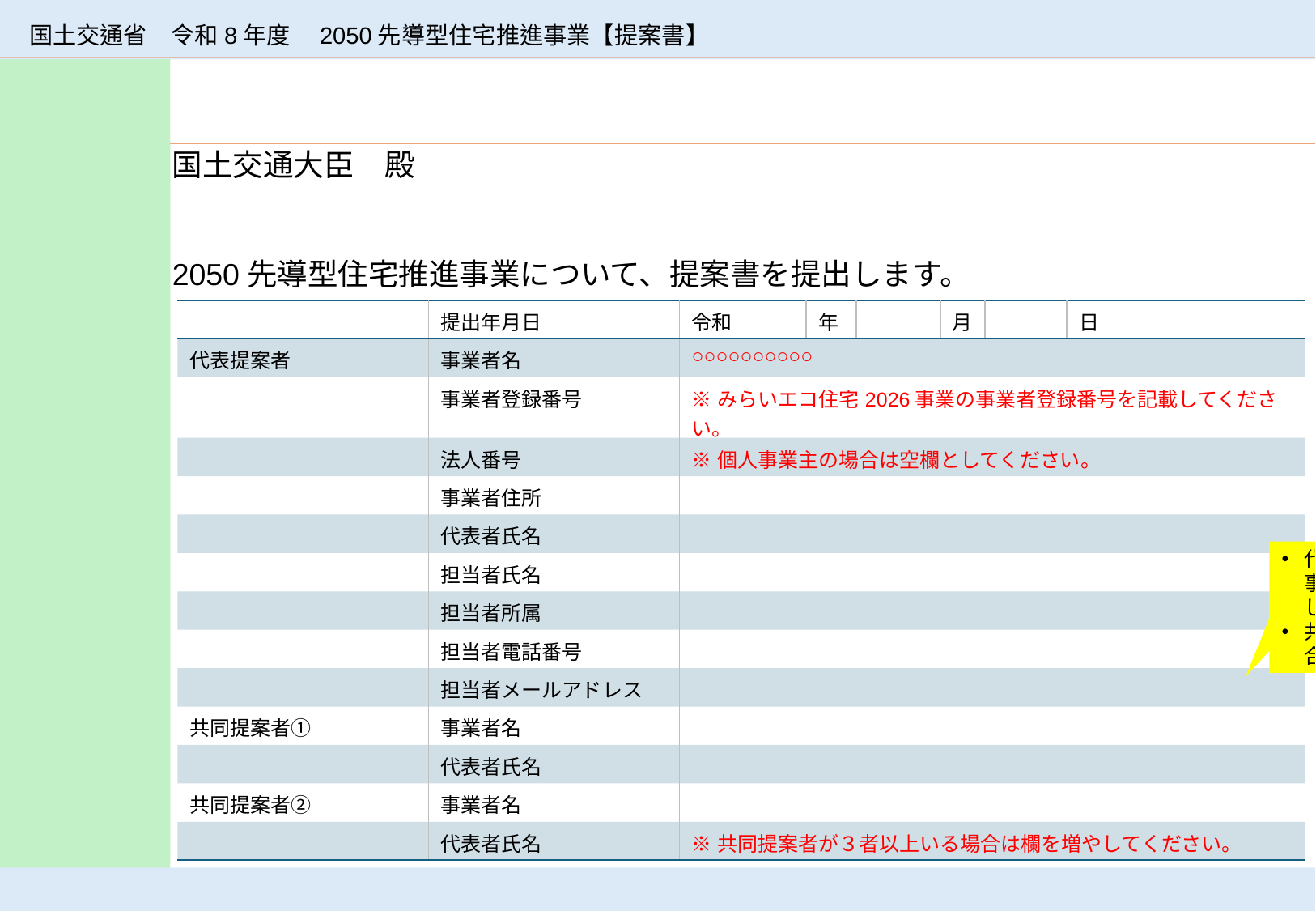

国土交通省　令和8年度　2050先導型住宅推進事業【提案書】
|  | 提出年月日 | 令和 | 年 |  | 月 |  | 日 |
| --- | --- | --- | --- | --- | --- | --- | --- |
| 代表提案者 | 事業者名 | ○○○○○○○○○○ |  |  |  |  |  |
|  | 事業者登録番号 | ※みらいエコ住宅2026事業の事業者登録番号を記載してください。 |  |  |  |  |  |
|  | 法人番号 | ※個人事業主の場合は空欄としてください。 |  |  |  |  |  |
|  | 事業者住所 |  |  |  |  |  |  |
|  | 代表者氏名 |  |  |  |  |  |  |
|  | 担当者氏名 |  |  |  |  |  |  |
|  | 担当者所属 |  |  |  |  |  |  |
|  | 担当者電話番号 |  |  |  |  |  |  |
|  | 担当者メールアドレス |  |  |  |  |  |  |
| 共同提案者① | 事業者名 |  |  |  |  |  |  |
|  | 代表者氏名 |  |  |  |  |  |  |
| 共同提案者② | 事業者名 |  |  |  |  |  |  |
|  | 代表者氏名 | ※共同提案者が３者以上いる場合は欄を増やしてください。 |  |  |  |  |  |
代表事業者名、共同事業者名の両方記載してください。
共同事業者がない場合、記載不要です。